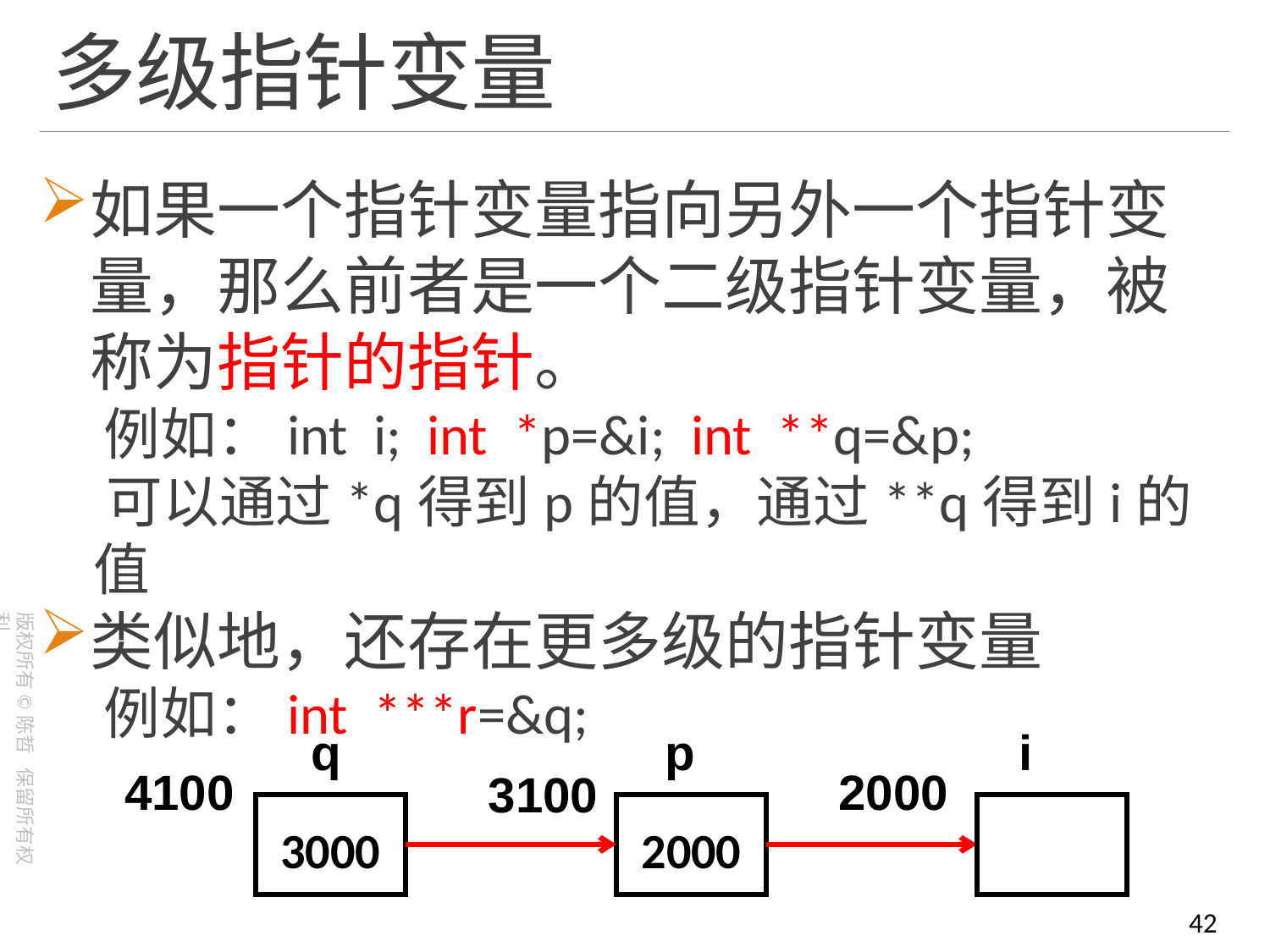

# 多级指针变量
如果一个指针变量指向另外一个指针变量，那么前者是一个二级指针变量，被称为指针的指针。
    例如：int  i;  int  *p=&i;  int  **q=&p;
  可以通过*q得到p的值，通过**q得到i的值
类似地，还存在更多级的指针变量
    例如：int  ***r=&q;
q
p
i
4100
2000
3100
3000
2000

42